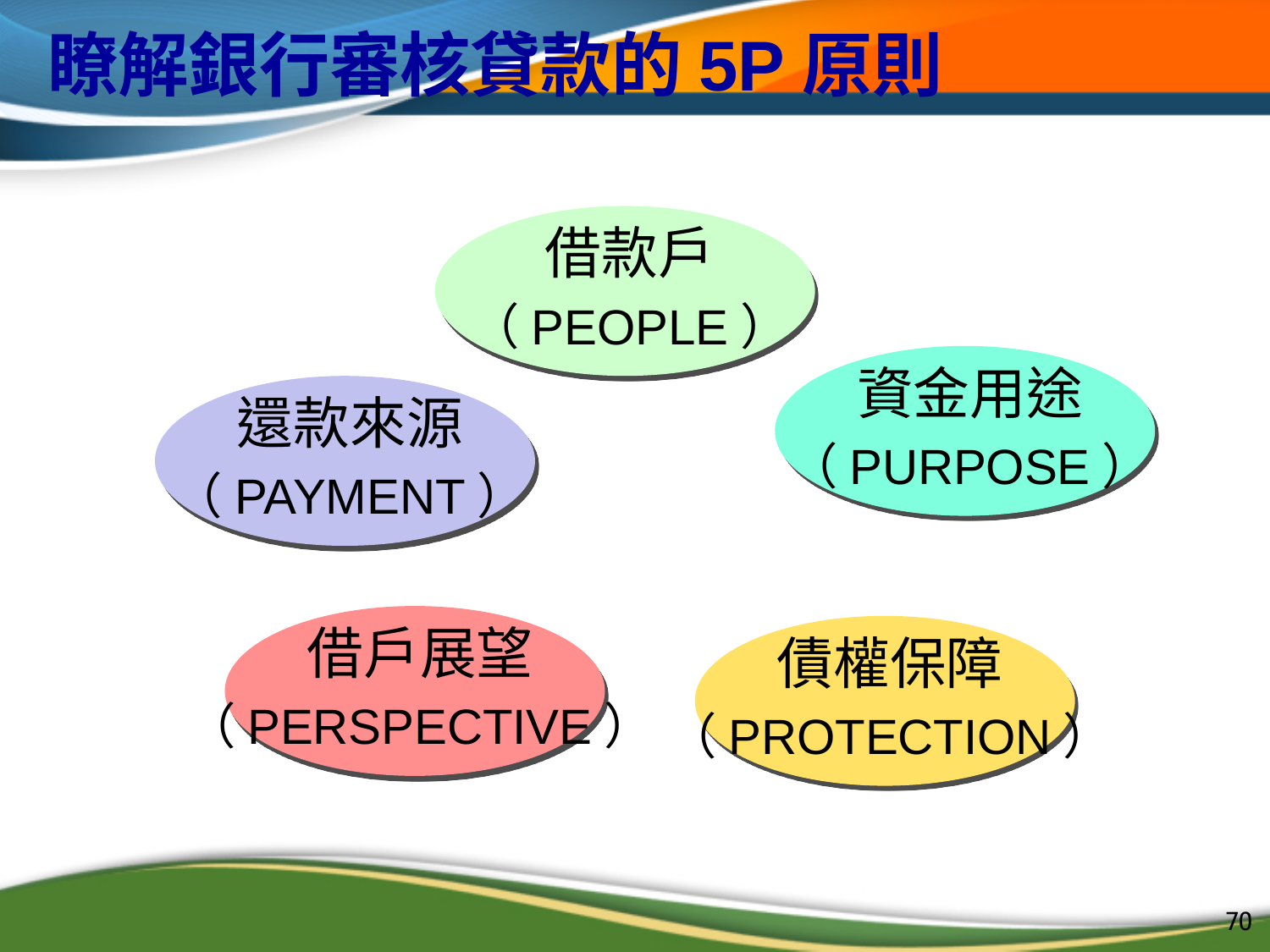

# 瞭解銀行審核貸款的5P原則

借款戶
（PEOPLE）

資金用途
（PURPOSE）

還款來源
（PAYMENT）

借戶展望
（PERSPECTIVE）

債權保障
（PROTECTION）
70